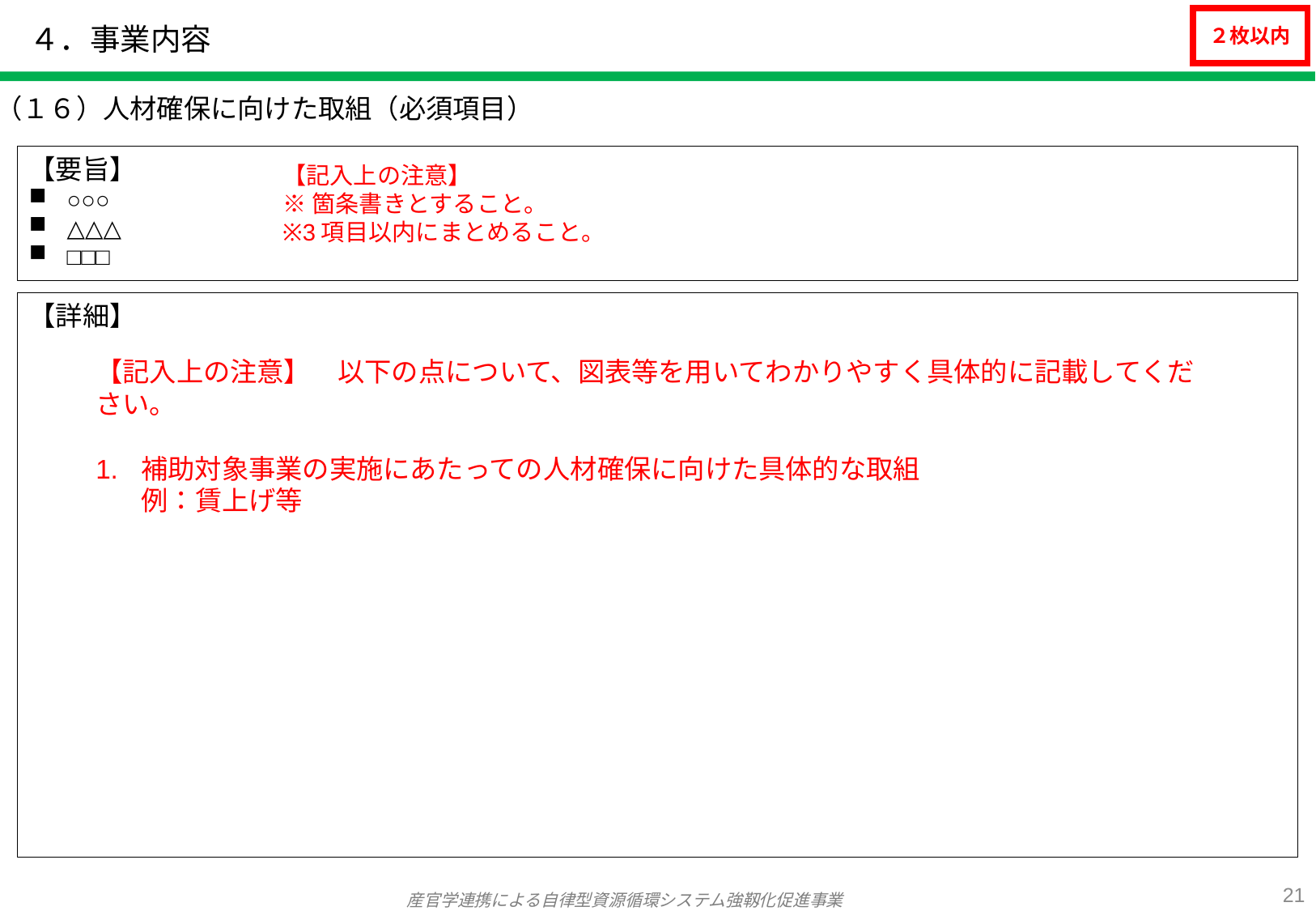

# ４．事業内容
２枚以内
（１６）人材確保に向けた取組（必須項目）
【要旨】
○○○
△△△
□□□
【記入上の注意】
※箇条書きとすること。
※3項目以内にまとめること。
【詳細】
【記入上の注意】　以下の点について、図表等を用いてわかりやすく具体的に記載してください。

補助対象事業の実施にあたっての人材確保に向けた具体的な取組
例：賃上げ等
21